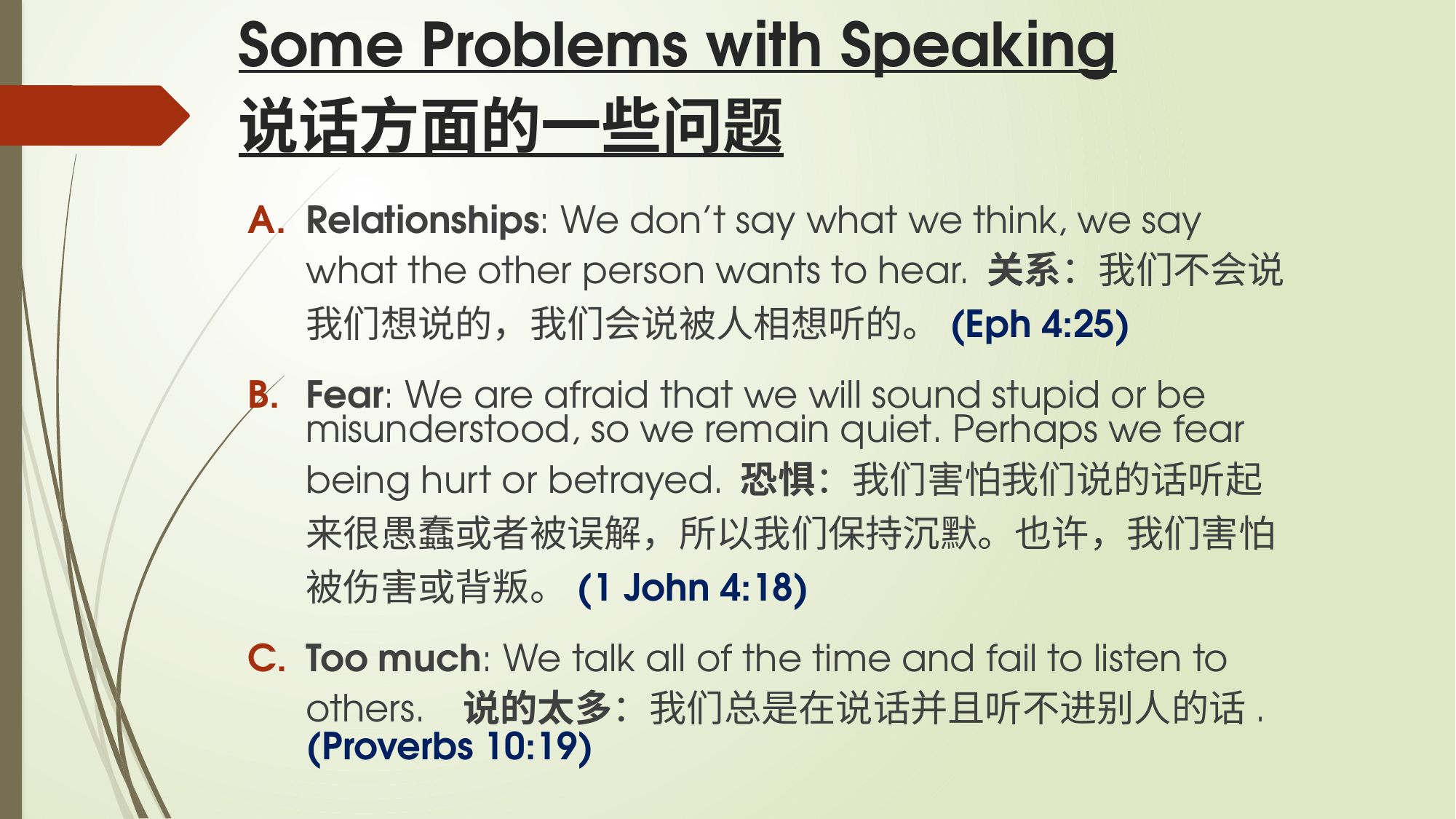

# Some Problems with Speaking 说话方面的一些问题
Relationships: We don’t say what we think, we say what the other person wants to hear. 关系：我们不会说我们想说的，我们会说被人相想听的。(Eph 4:25)
Fear: We are afraid that we will sound stupid or be misunderstood, so we remain quiet. Perhaps we fear being hurt or betrayed. 恐惧：我们害怕我们说的话听起来很愚蠢或者被误解，所以我们保持沉默。也许，我们害怕被伤害或背叛。(1 John 4:18)
Too much: We talk all of the time and fail to listen to others.   说的太多：我们总是在说话并且听不进别人的话. (Proverbs 10:19)